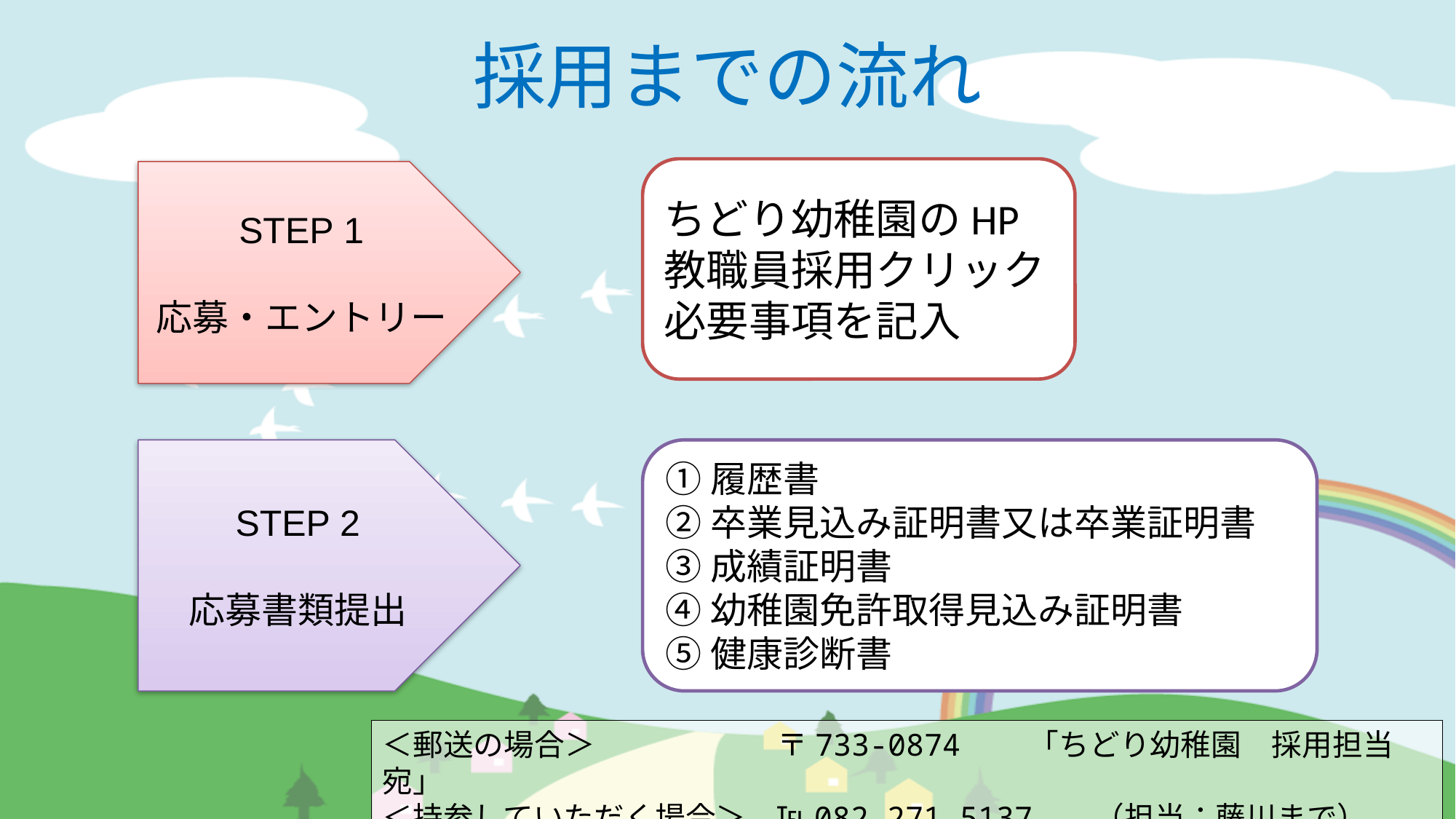

# 採用までの流れ
ちどり幼稚園のHP
教職員採用クリック
必要事項を記入
STEP 1

応募・エントリー
STEP 2

応募書類提出
①履歴書
②卒業見込み証明書又は卒業証明書
③成績証明書
④幼稚園免許取得見込み証明書
⑤健康診断書
＜郵送の場合＞　　　　　　〒733-0874　　「ちどり幼稚園　採用担当宛」
＜持参していただく場合＞　℡082-271-5137   （担当：藤川まで）